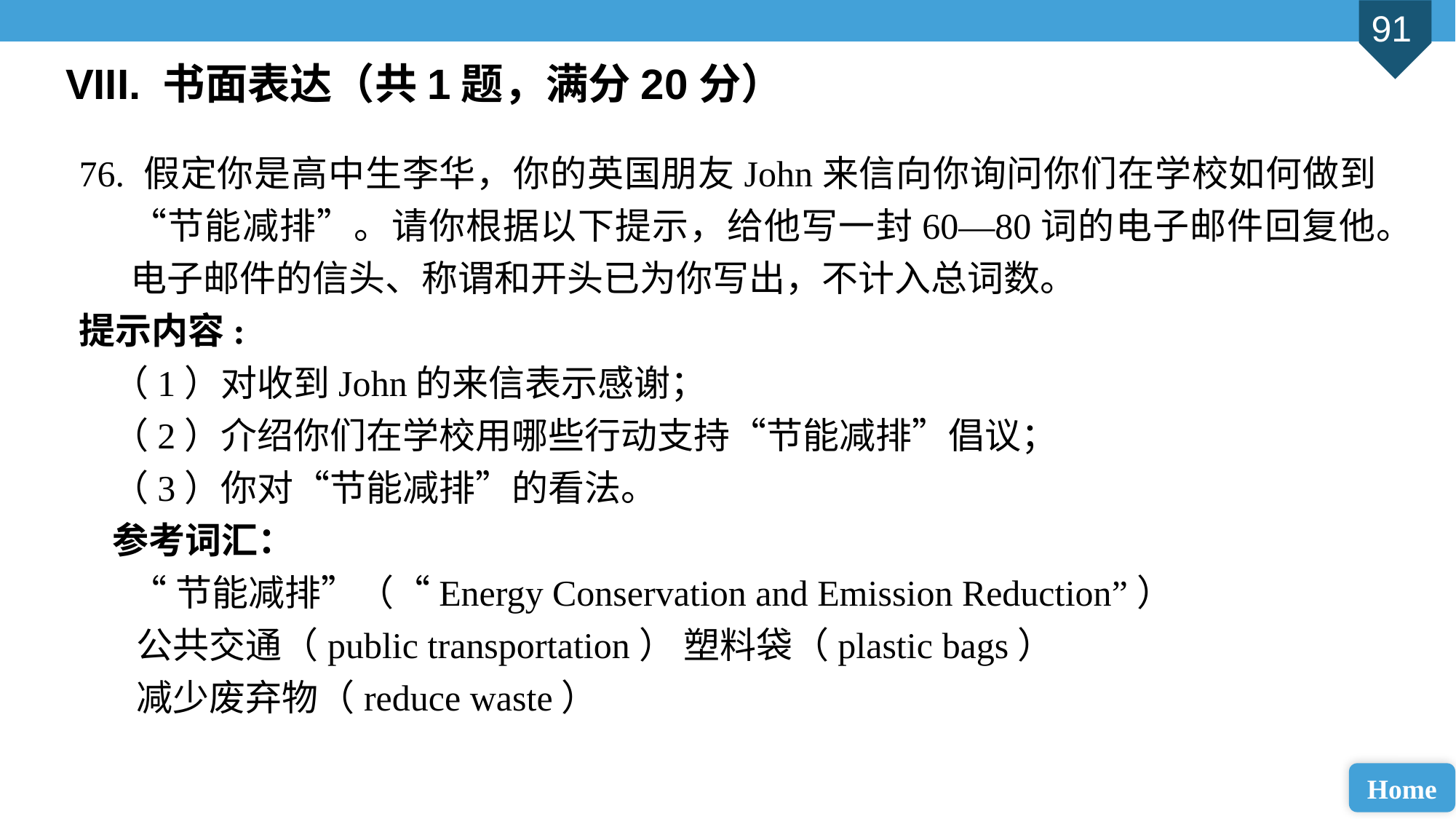

VIII. 书面表达（共1题，满分20分）
76. 假定你是高中生李华，你的英国朋友John来信向你询问你们在学校如何做到“节能减排”。请你根据以下提示，给他写一封60—80词的电子邮件回复他。电子邮件的信头、称谓和开头已为你写出，不计入总词数。
提示内容:
   （1）对收到John的来信表示感谢；
   （2）介绍你们在学校用哪些行动支持“节能减排”倡议；
   （3）你对“节能减排”的看法。
   参考词汇：
   	“节能减排”（“Energy Conservation and Emission Reduction”）
      公共交通（public transportation） 塑料袋（plastic bags）
      减少废弃物（reduce waste）